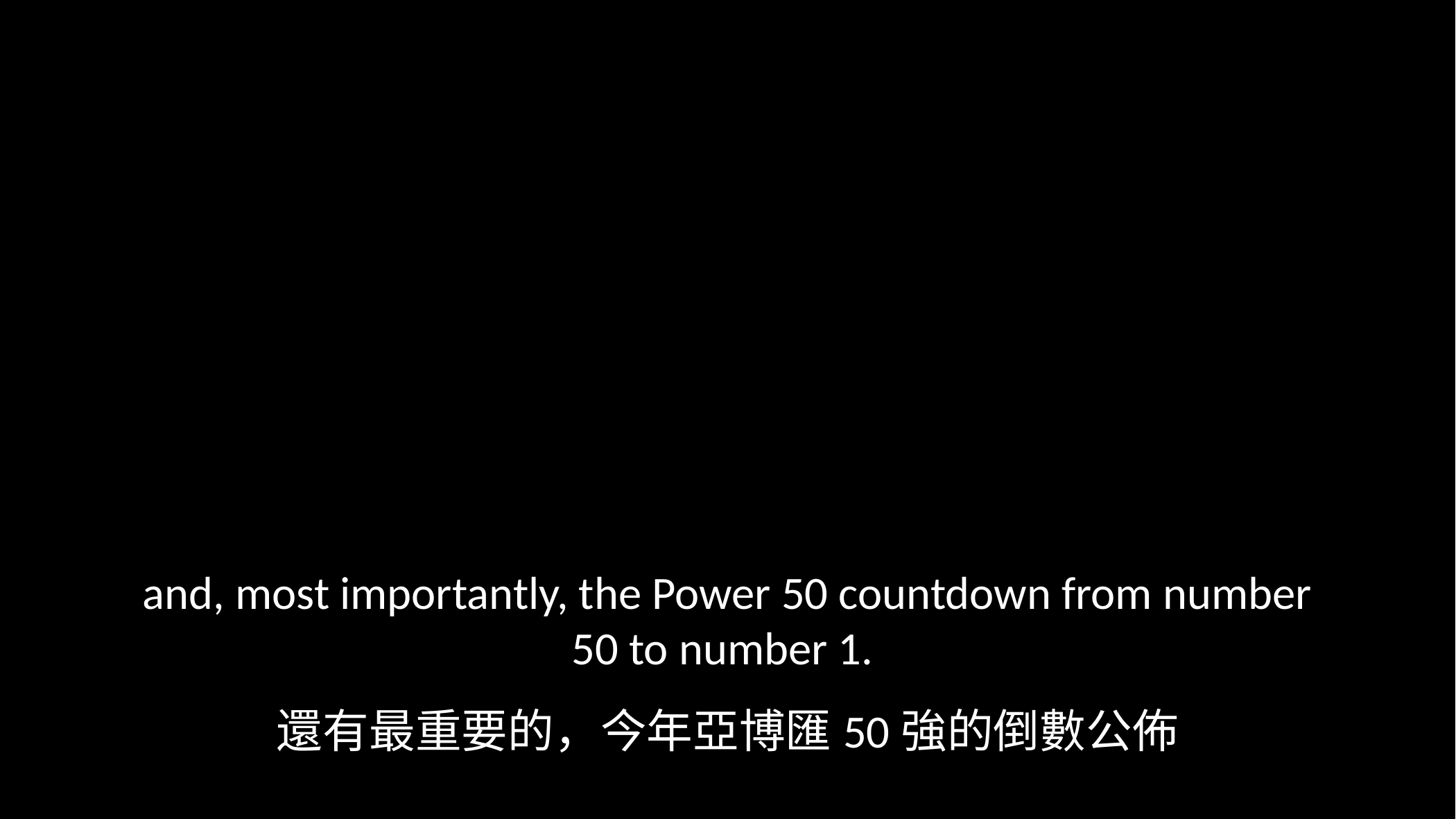

and, most importantly, the Power 50 countdown from number 50 to number 1.

還有最重要的，今年亞博匯50強的倒數公佈